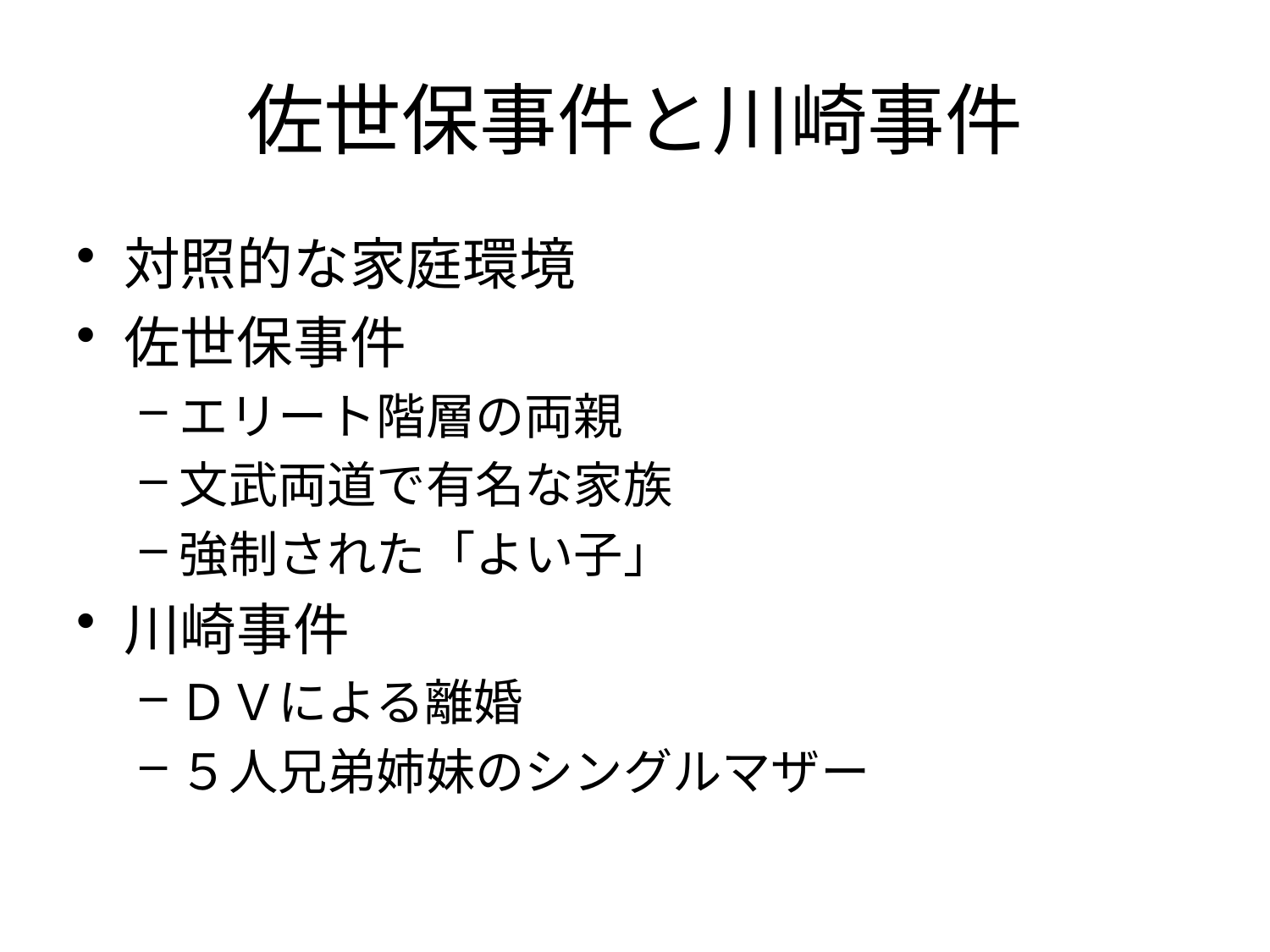

# 佐世保事件と川崎事件
対照的な家庭環境
佐世保事件
エリート階層の両親
文武両道で有名な家族
強制された「よい子」
川崎事件
ＤＶによる離婚
５人兄弟姉妹のシングルマザー